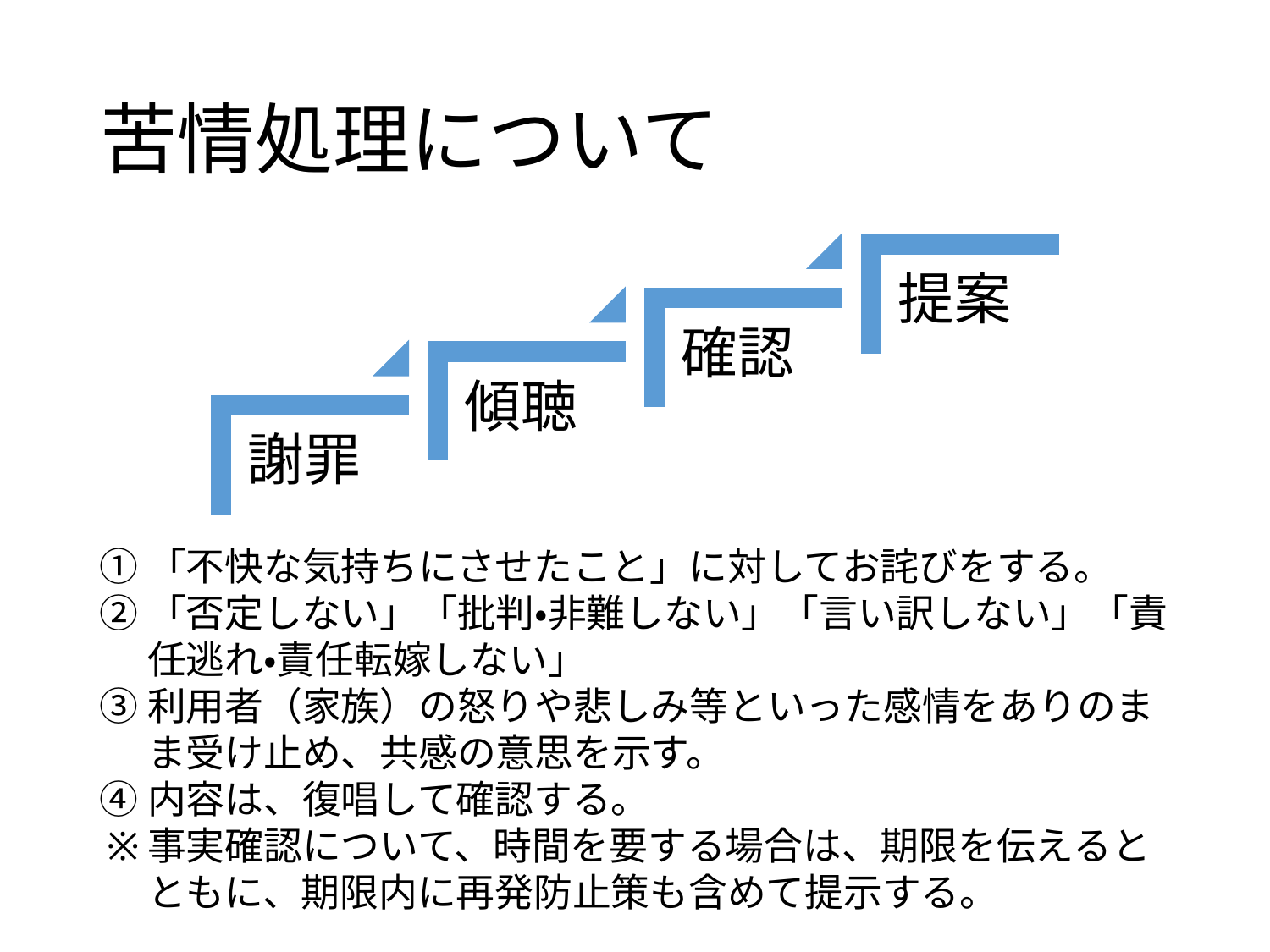

# 苦情処理について
謝罪
傾聴
確認
提案
「不快な気持ちにさせたこと」に対してお詫びをする。
「否定しない」「批判・非難しない」「言い訳しない」「責任逃れ・責任転嫁しない」
利用者（家族）の怒りや悲しみ等といった感情をありのまま受け止め、共感の意思を示す。
内容は、復唱して確認する。
事実確認について、時間を要する場合は、期限を伝えるとともに、期限内に再発防止策も含めて提示する。